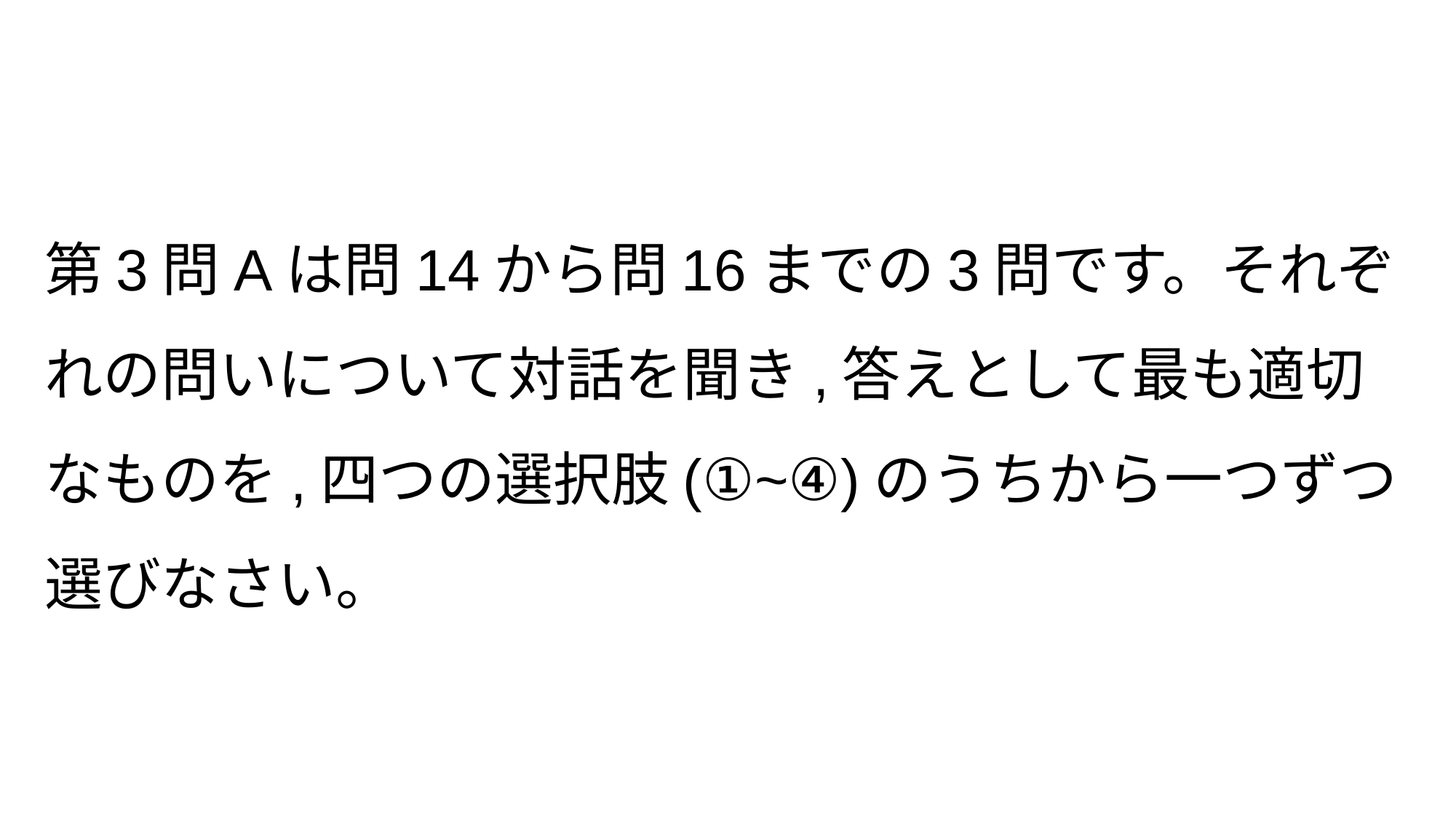

第3問Aは問14から問16までの3問です。それぞれの問いについて対話を聞き,答えとして最も適切なものを,四つの選択肢(①~④)のうちから一つずつ選びなさい。